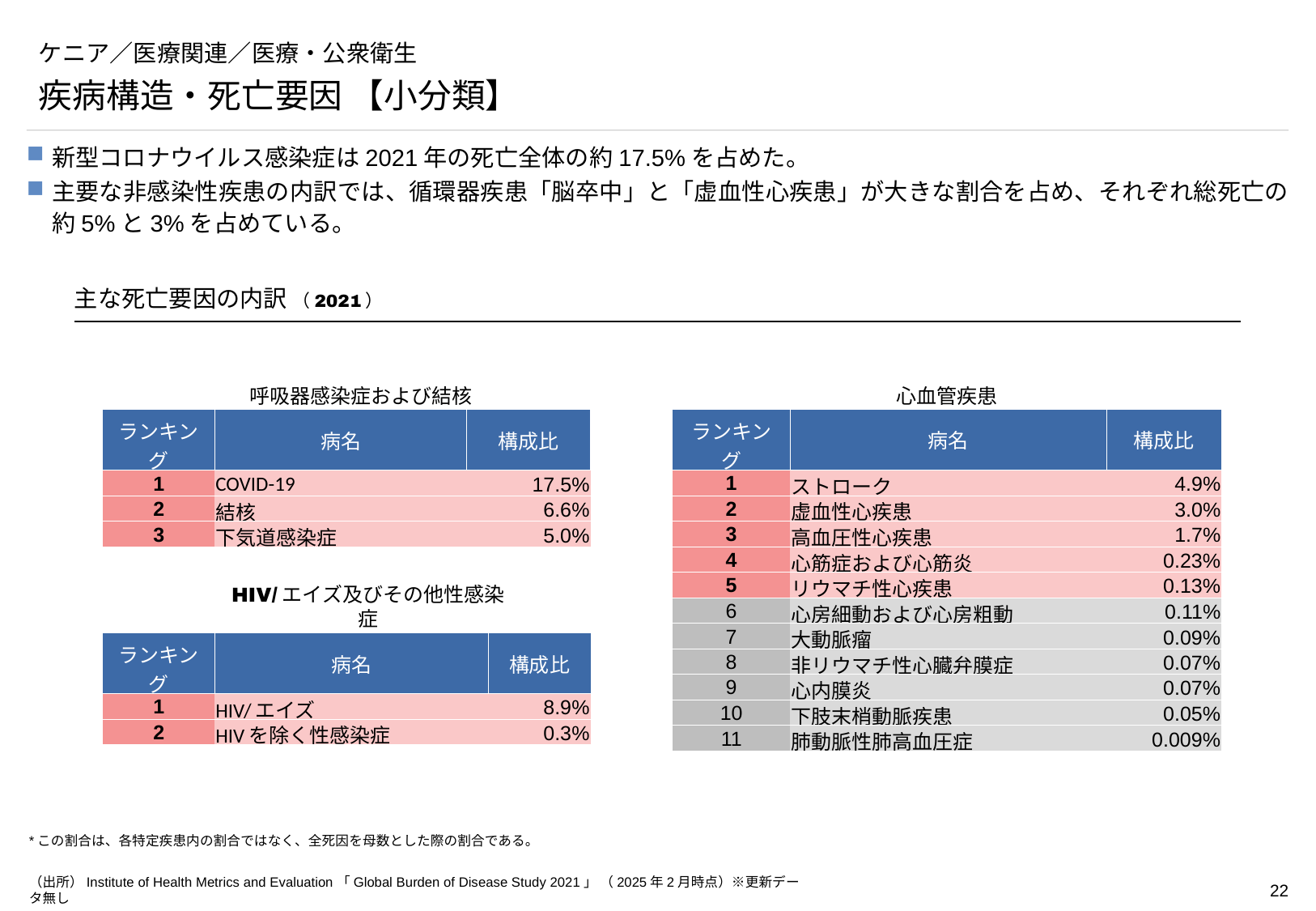

# ケニア／医療関連／医療・公衆衛生
疾病構造・死亡要因 【小分類】
新型コロナウイルス感染症は2021年の死亡全体の約17.5%を占めた。
主要な非感染性疾患の内訳では、循環器疾患「脳卒中」と「虚血性心疾患」が大きな割合を占め、それぞれ総死亡の約5%と3%を占めている。
主な死亡要因の内訳 （2021）
呼吸器感染症および結核
心血管疾患
| ランキング | 病名 | 構成比 |
| --- | --- | --- |
| 1 | ストローク | 4.9% |
| 2 | 虚血性心疾患 | 3.0% |
| 3 | 高血圧性心疾患 | 1.7% |
| 4 | 心筋症および心筋炎 | 0.23% |
| 5 | リウマチ性心疾患 | 0.13% |
| 6 | 心房細動および心房粗動 | 0.11% |
| 7 | 大動脈瘤 | 0.09% |
| 8 | 非リウマチ性心臓弁膜症 | 0.07% |
| 9 | 心内膜炎 | 0.07% |
| 10 | 下肢末梢動脈疾患 | 0.05% |
| 11 | 肺動脈性肺高血圧症 | 0.009% |
| ランキング | 病名 | 構成比 |
| --- | --- | --- |
| 1 | COVID-19 | 17.5% |
| 2 | 結核 | 6.6% |
| 3 | 下気道感染症 | 5.0% |
HIV/エイズ及びその他性感染症
| ランキング | 病名 | 構成比 |
| --- | --- | --- |
| 1 | HIV/エイズ | 8.9% |
| 2 | HIVを除く性感染症 | 0.3% |
*この割合は、各特定疾患内の割合ではなく、全死因を母数とした際の割合である。
（出所）Institute of Health Metrics and Evaluation「Global Burden of Disease Study 2021」 （2025年2月時点）※更新データ無し